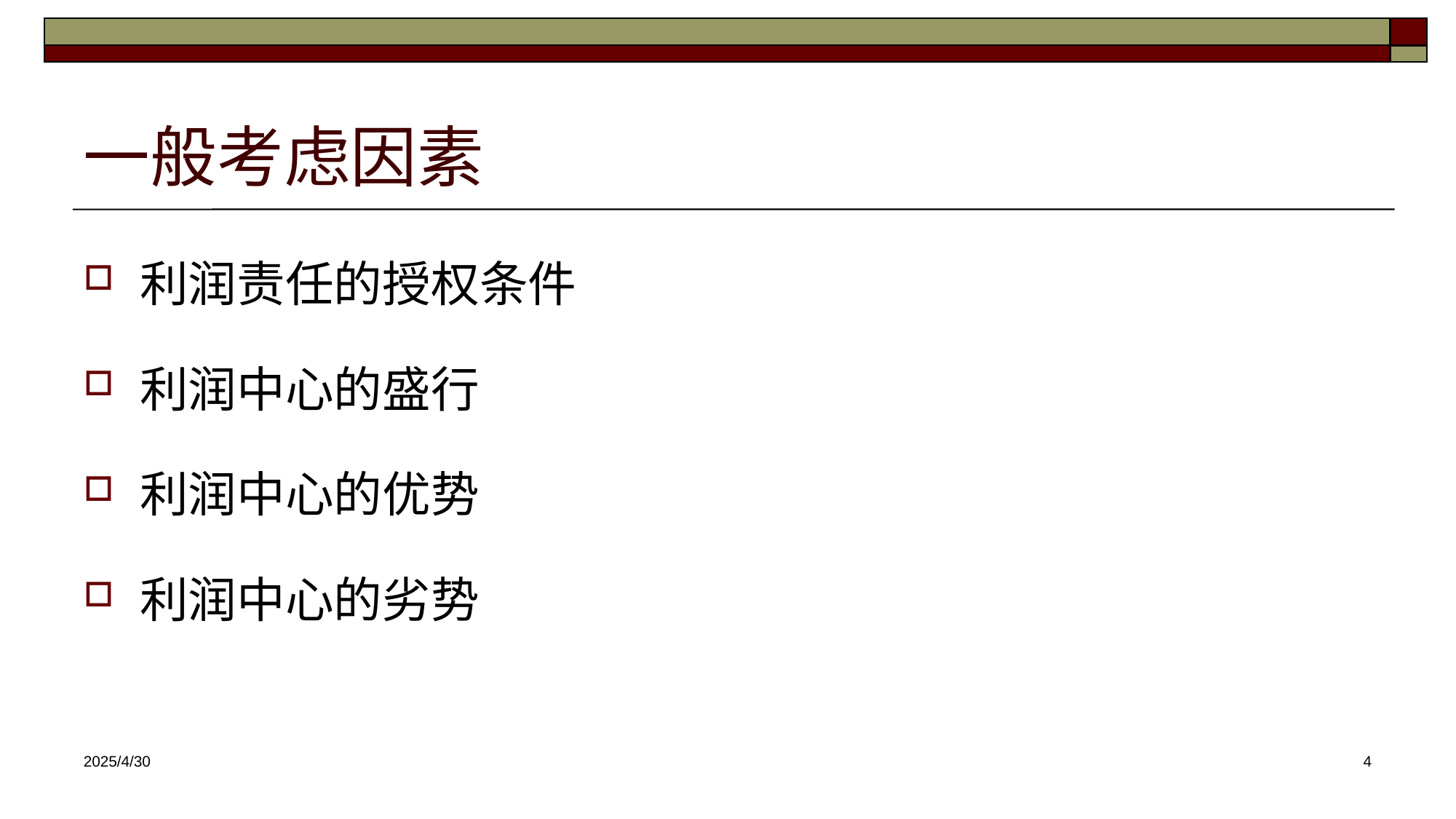

# 一般考虑因素
利润责任的授权条件
利润中心的盛行
利润中心的优势
利润中心的劣势

2025/4/30
4